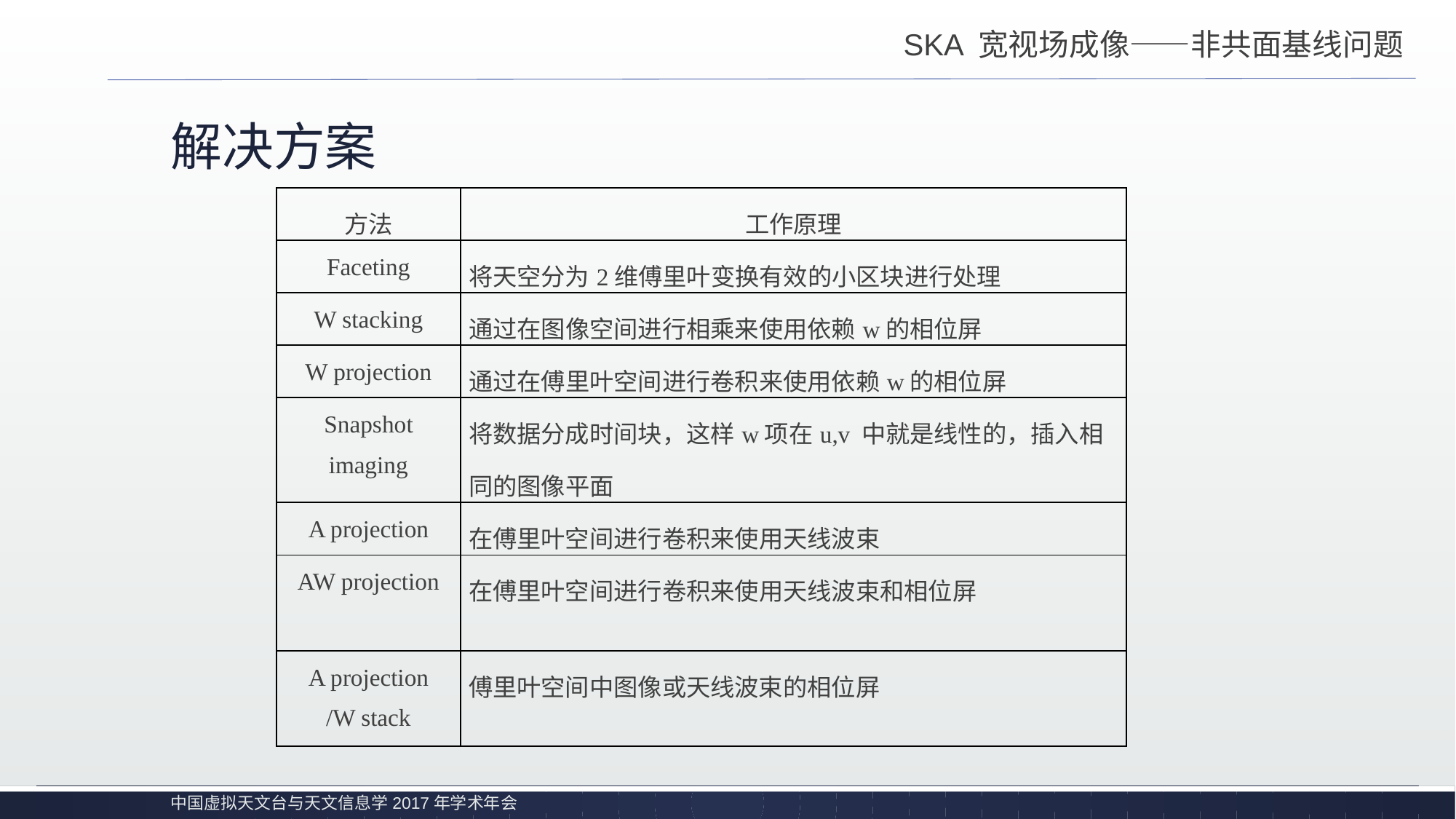

SKA 宽视场成像——非共面基线问题
# 解决方案
| 方法 | 工作原理 |
| --- | --- |
| Faceting | 将天空分为2维傅里叶变换有效的小区块进行处理 |
| W stacking | 通过在图像空间进行相乘来使用依赖w的相位屏 |
| W projection | 通过在傅里叶空间进行卷积来使用依赖w的相位屏 |
| Snapshot imaging | 将数据分成时间块，这样w项在u,v 中就是线性的，插入相同的图像平面 |
| A projection | 在傅里叶空间进行卷积来使用天线波束 |
| AW projection | 在傅里叶空间进行卷积来使用天线波束和相位屏 |
| A projection /W stack | 傅里叶空间中图像或天线波束的相位屏 |
中国虚拟天文台与天文信息学2017年学术年会